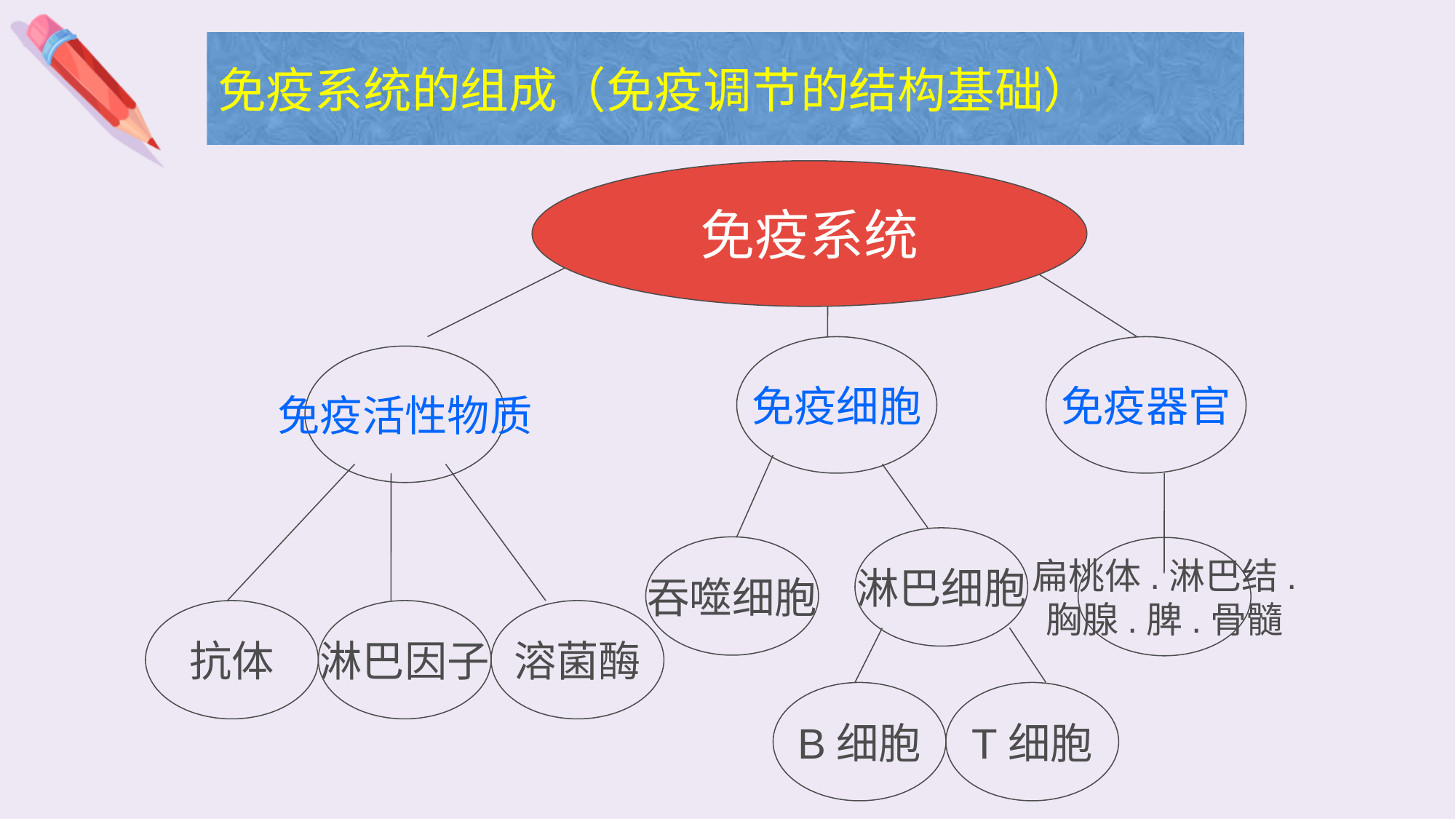

在你建构的体液免疫的模型中，有哪些物质或细胞在起作用？

免疫系统的组成（免疫调节的结构基础）

免疫系统

免疫细胞
免疫器官
免疫活性物质

淋巴细胞
吞噬细胞
扁桃体.淋巴结.
胸腺.脾.骨髓
抗体
淋巴因子
溶菌酶

B细胞
T细胞